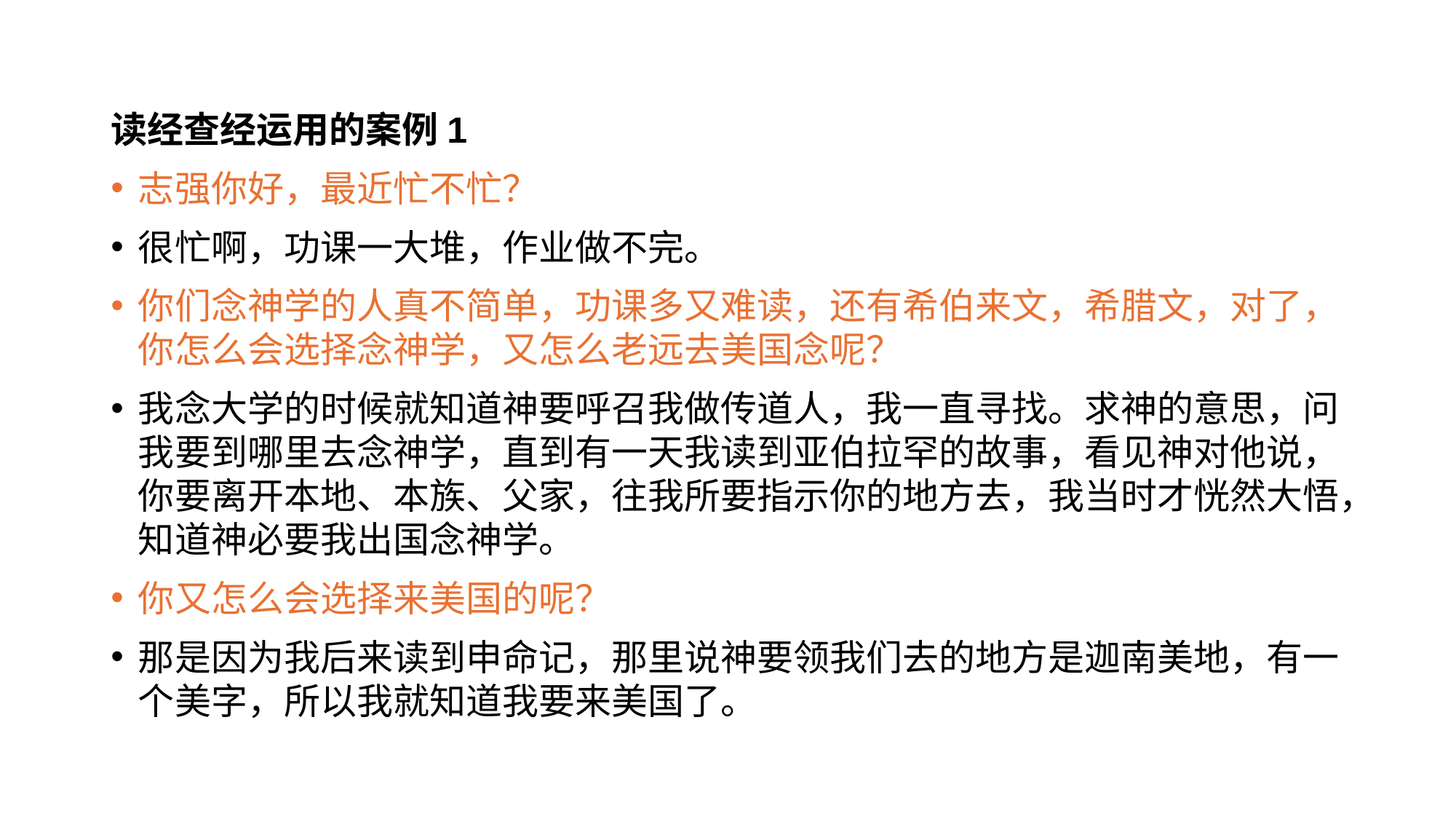

读经查经运用的案例1
志强你好，最近忙不忙？
很忙啊，功课一大堆，作业做不完。
你们念神学的人真不简单，功课多又难读，还有希伯来文，希腊文，对了，你怎么会选择念神学，又怎么老远去美国念呢？
我念大学的时候就知道神要呼召我做传道人，我一直寻找。求神的意思，问我要到哪里去念神学，直到有一天我读到亚伯拉罕的故事，看见神对他说，你要离开本地、本族、父家，往我所要指示你的地方去，我当时才恍然大悟，知道神必要我出国念神学。
你又怎么会选择来美国的呢？
那是因为我后来读到申命记，那里说神要领我们去的地方是迦南美地，有一个美字，所以我就知道我要来美国了。